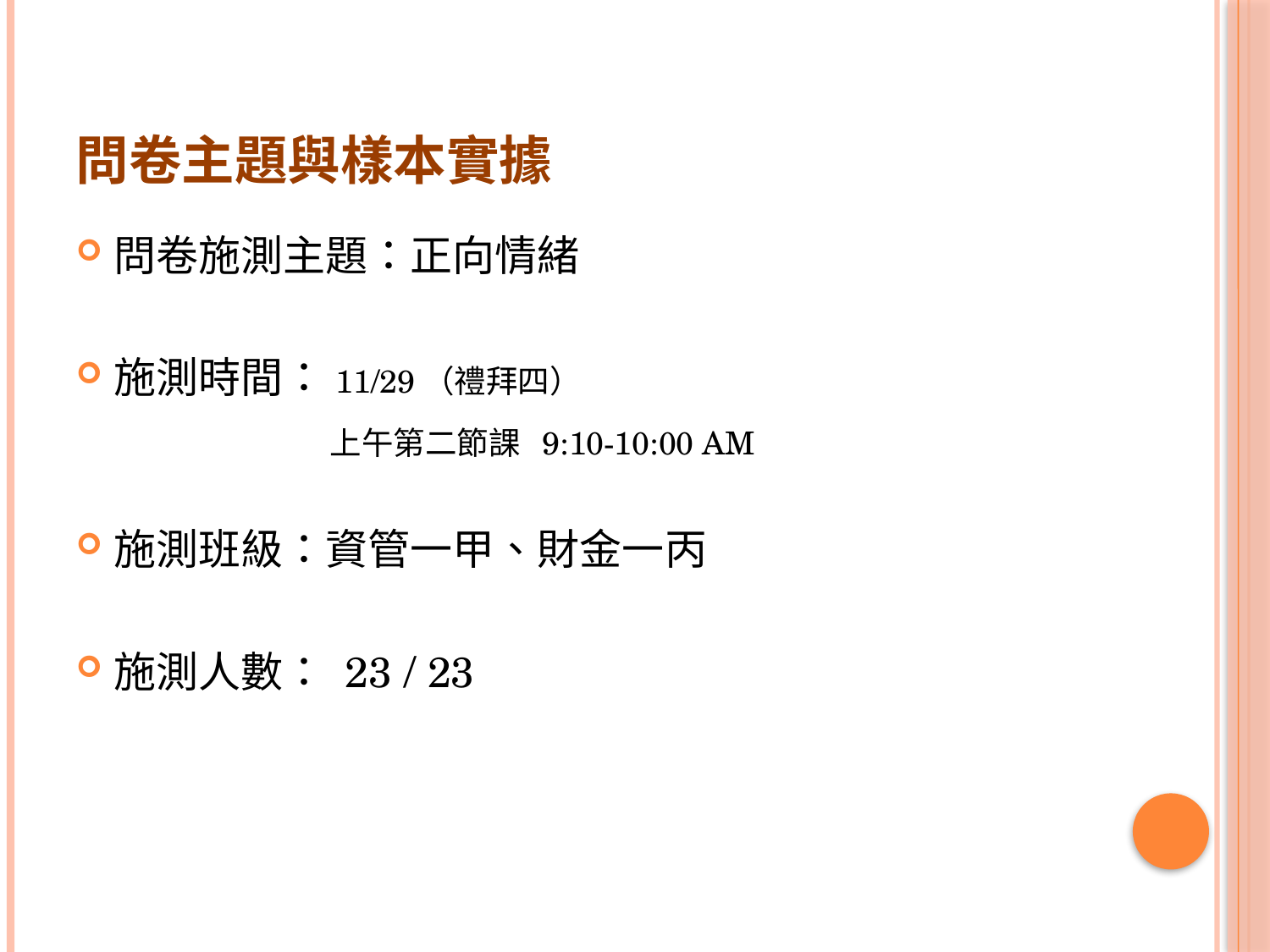

# 問卷主題與樣本實據
問卷施測主題：正向情緒

施測時間：11/29（禮拜四）
　　　　　　上午第二節課  9:10-10:00 AM

施測班級：資管一甲、財金一丙

施測人數： 23 / 23